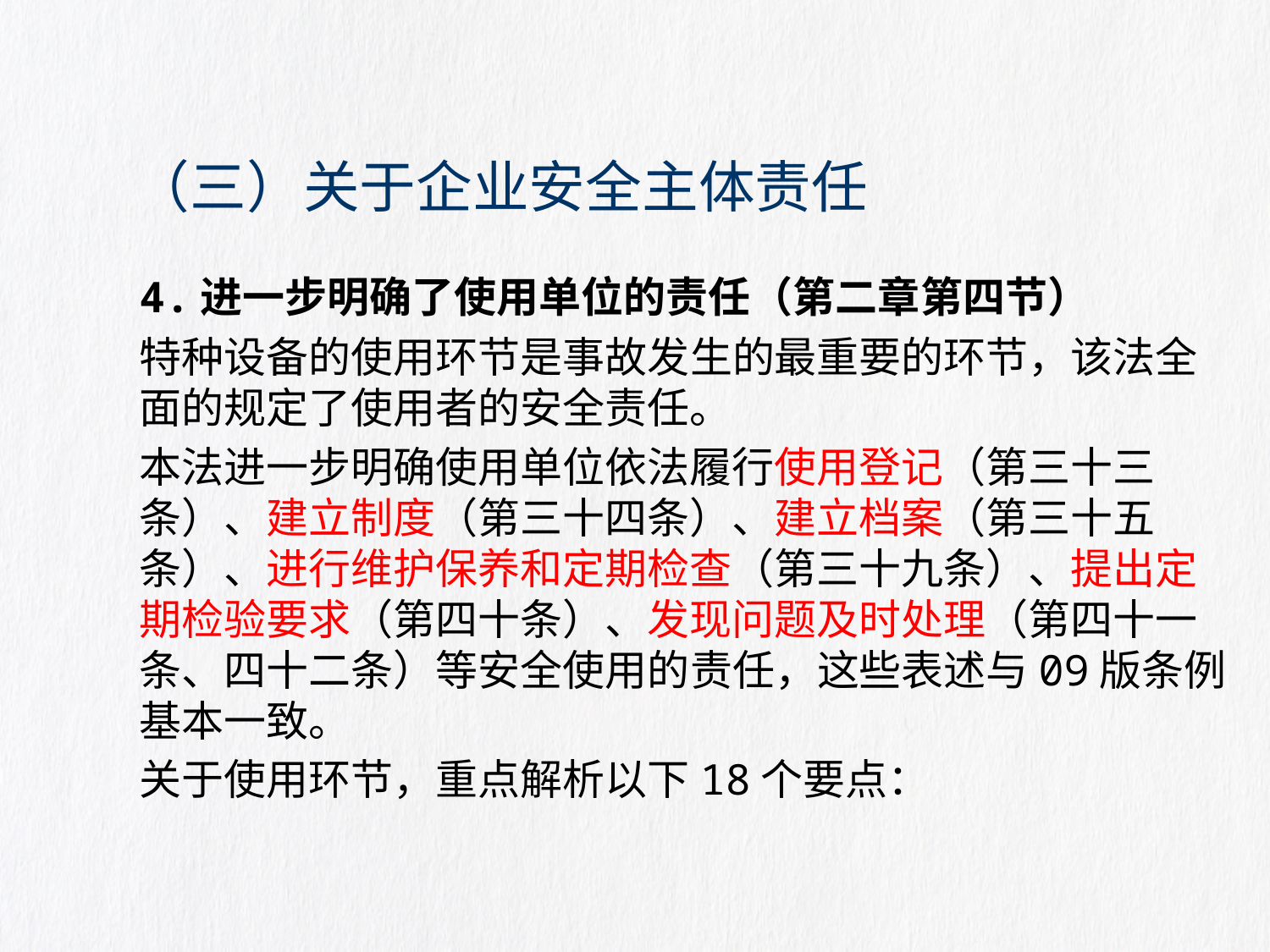

# （三）关于企业安全主体责任
4.进一步明确了使用单位的责任（第二章第四节）
特种设备的使用环节是事故发生的最重要的环节，该法全面的规定了使用者的安全责任。
本法进一步明确使用单位依法履行使用登记（第三十三条）、建立制度（第三十四条）、建立档案（第三十五条）、进行维护保养和定期检查（第三十九条）、提出定期检验要求（第四十条）、发现问题及时处理（第四十一条、四十二条）等安全使用的责任，这些表述与09版条例基本一致。
关于使用环节，重点解析以下18个要点：
32